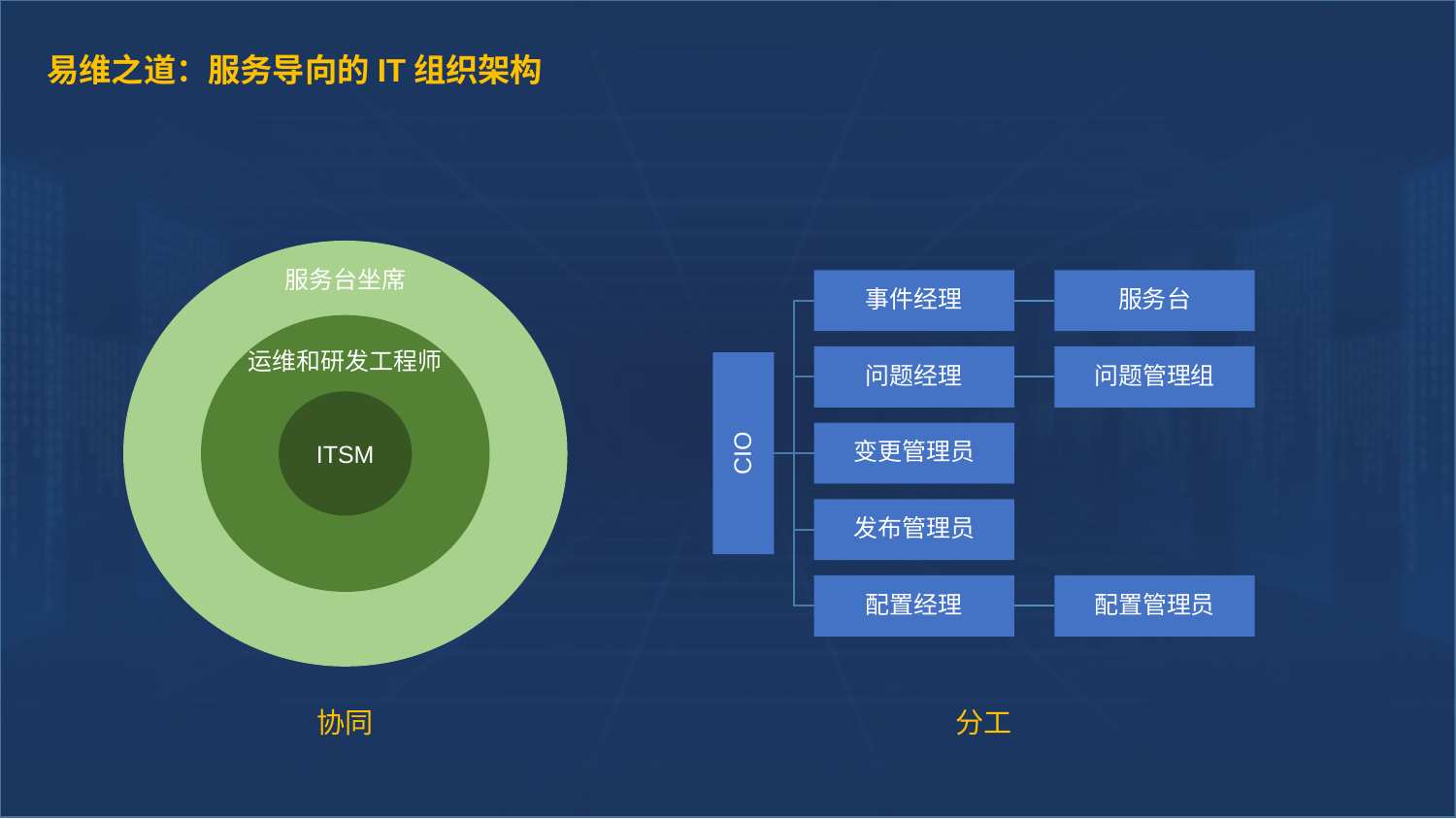

易维之道：服务导向的IT组织架构

服务台坐席

运维和研发工程师

ITSM

CIO
事件经理
服务台
问题经理
问题管理组
变更管理员
发布管理员
配置经理
配置管理员
分工
协同